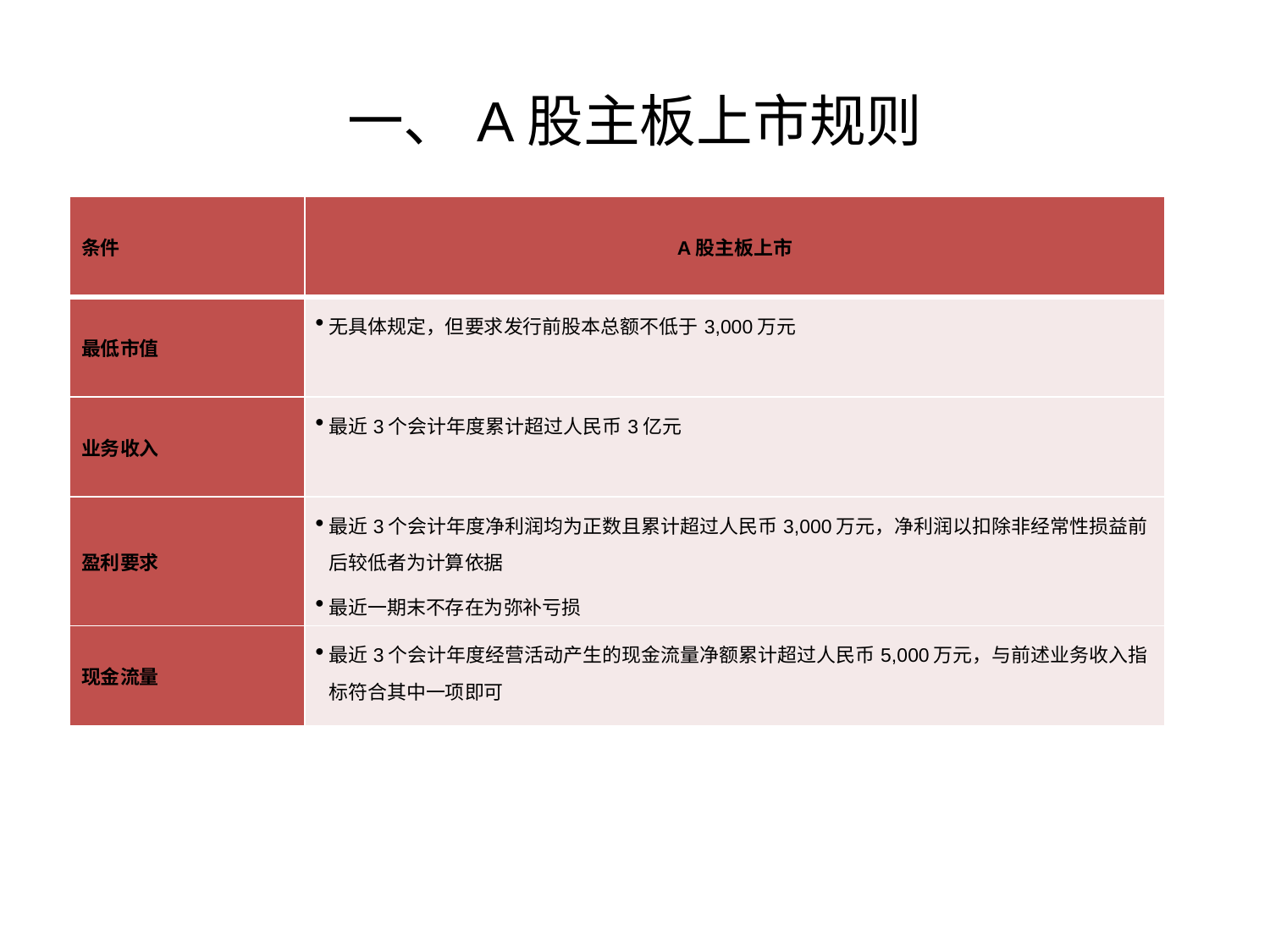

一、A股主板上市规则
| 条件 | A股主板上市 |
| --- | --- |
| 最低市值 | 无具体规定，但要求发行前股本总额不低于3,000万元 |
| 业务收入 | 最近3个会计年度累计超过人民币3亿元 |
| 盈利要求 | 最近3个会计年度净利润均为正数且累计超过人民币3,000万元，净利润以扣除非经常性损益前后较低者为计算依据 最近一期末不存在为弥补亏损 |
| 现金流量 | 最近3个会计年度经营活动产生的现金流量净额累计超过人民币5,000万元，与前述业务收入指标符合其中一项即可 |